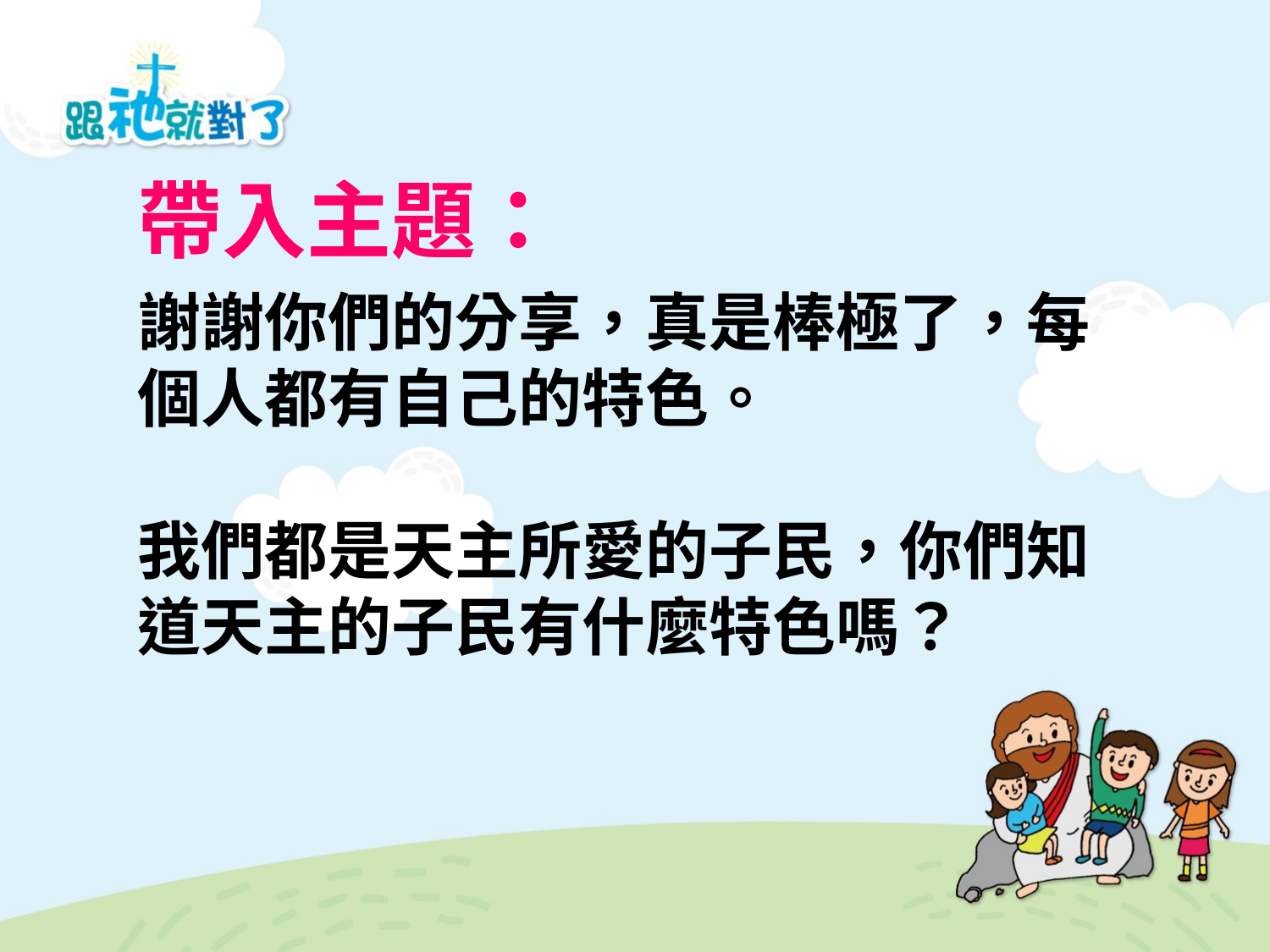

帶入主題：
謝謝你們的分享，真是棒極了，每個人都有自己的特色。

我們都是天主所愛的子民，你們知道天主的子民有什麼特色嗎？